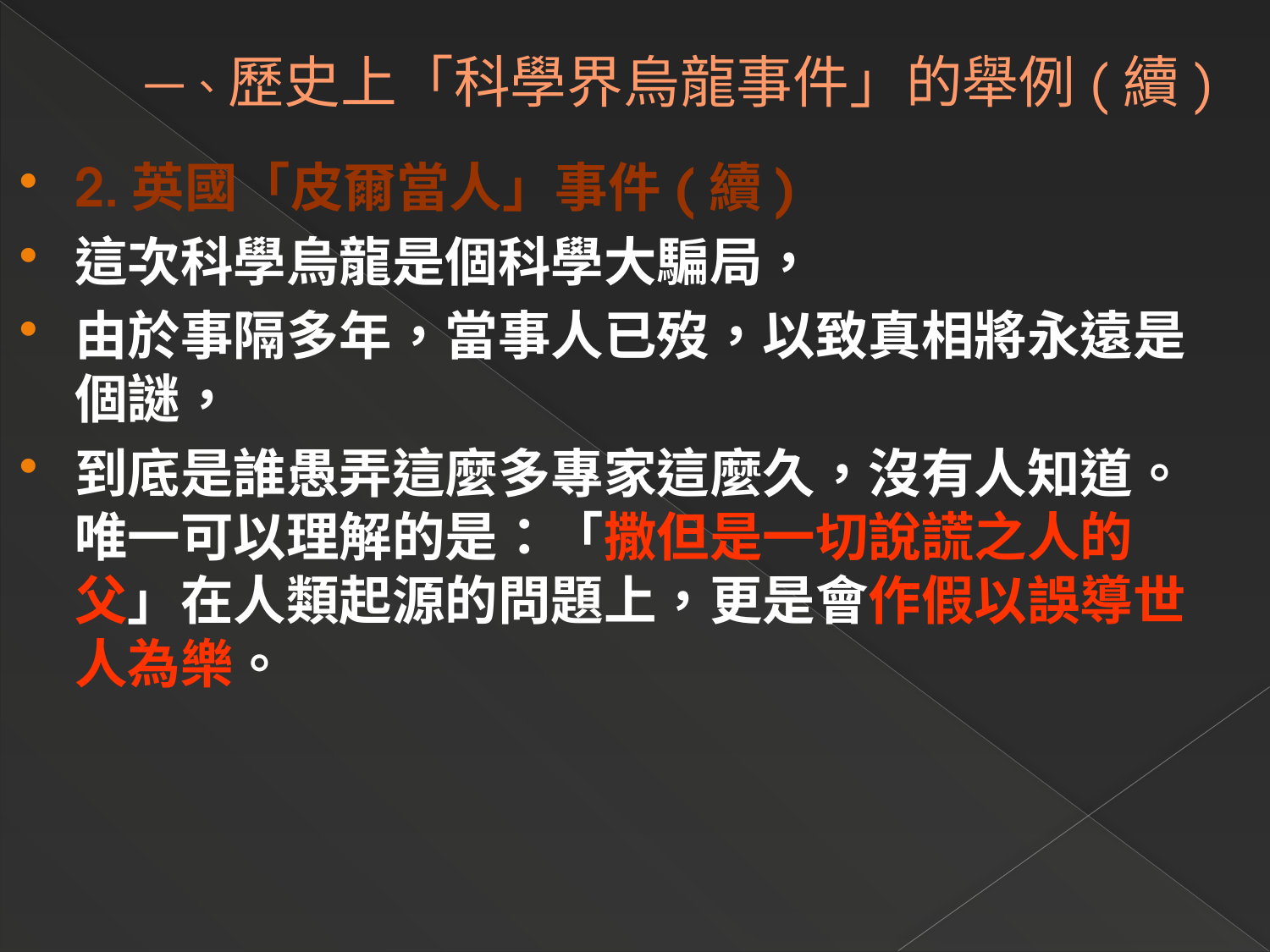

# 一、歷史上「科學界烏龍事件」的舉例(續)
2.英國「皮爾當人」事件(續)
這次科學烏龍是個科學大騙局，
由於事隔多年，當事人已歿，以致真相將永遠是個謎，
到底是誰愚弄這麼多專家這麼久，沒有人知道。唯一可以理解的是：「撒但是一切說謊之人的父」在人類起源的問題上，更是會作假以誤導世人為樂。